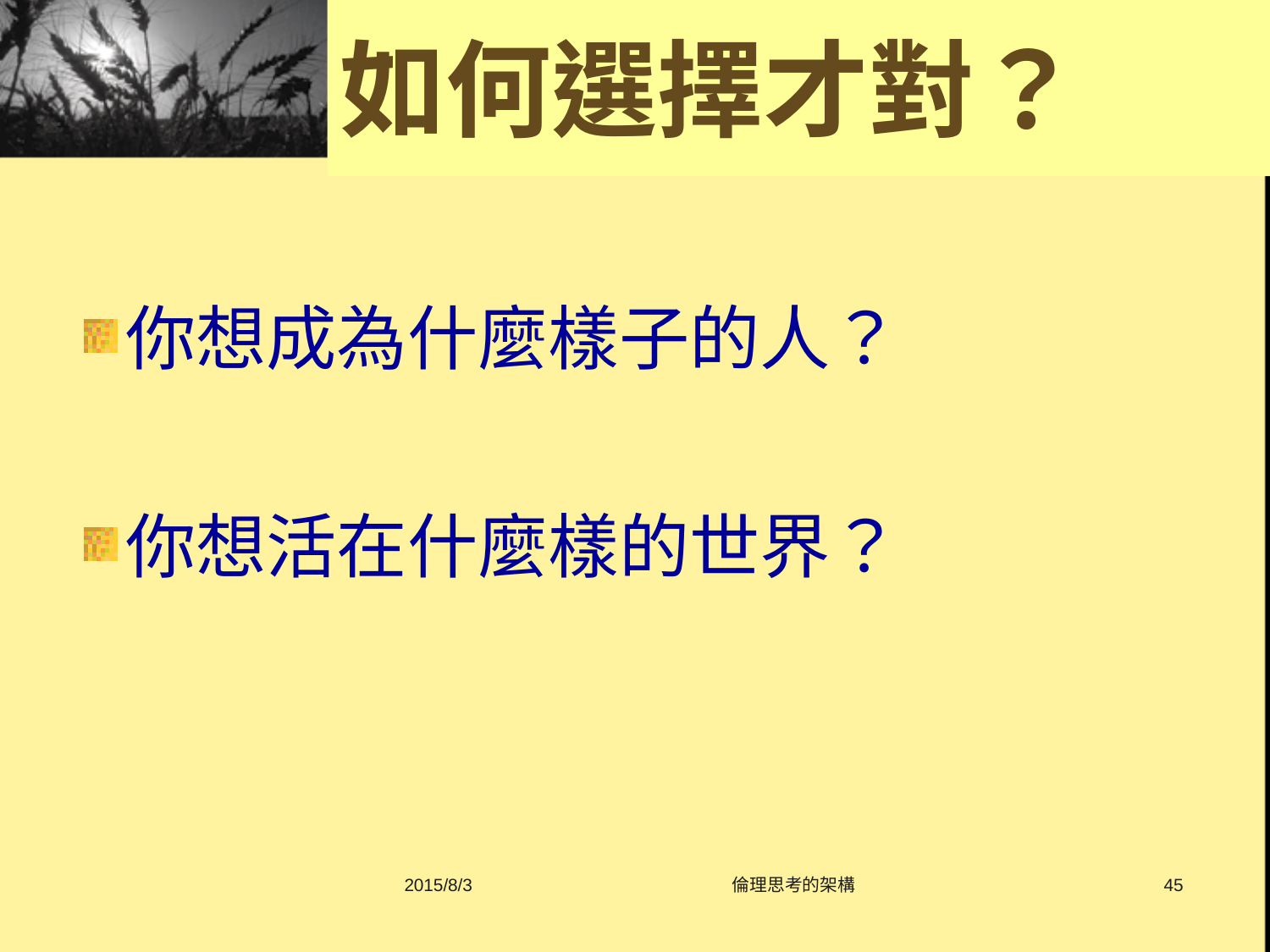

如何選擇才對？
#
你想成為什麼樣子的人？

你想活在什麼樣的世界？
2015/8/3
倫理思考的架構
45